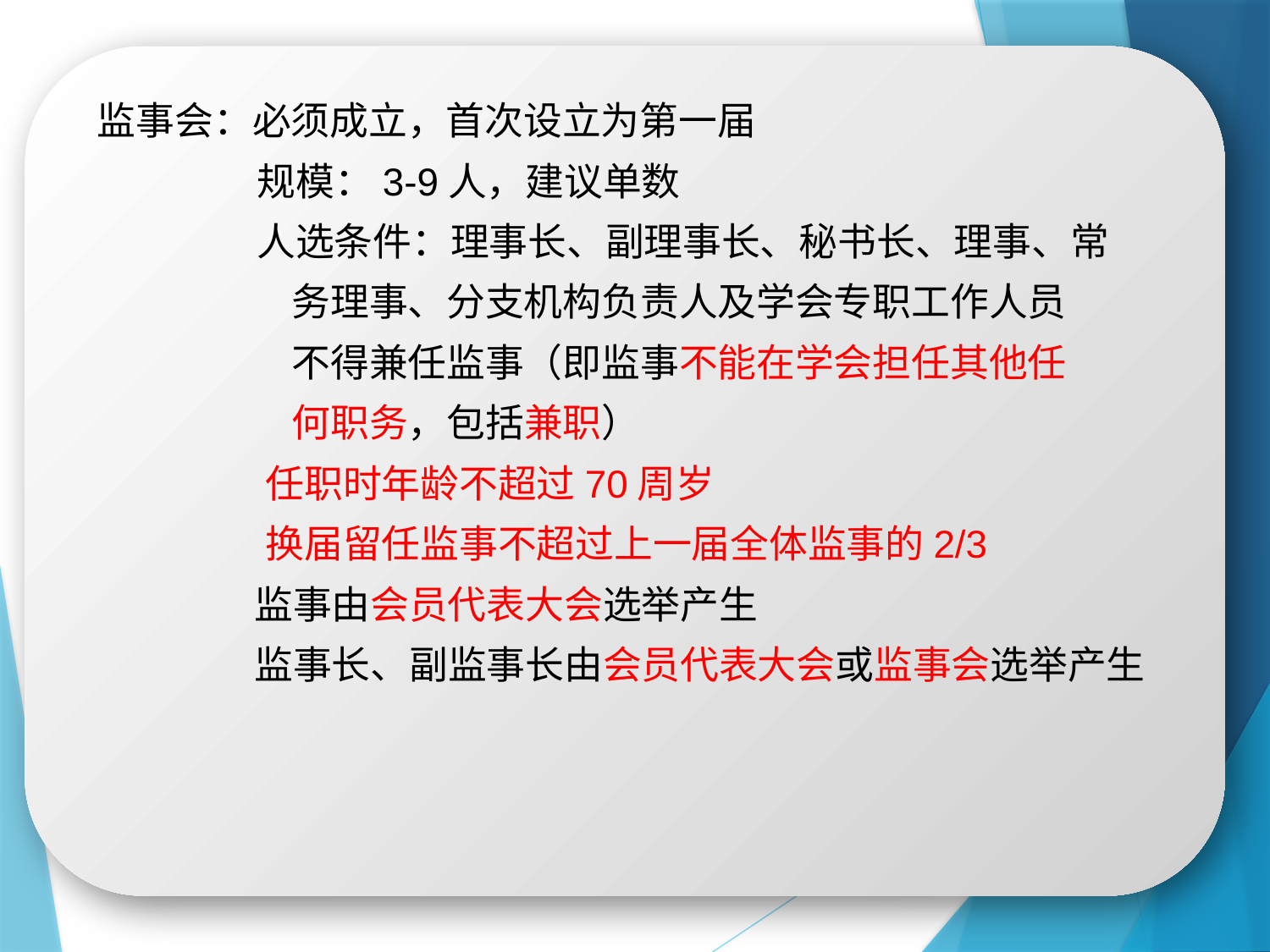

监事会：必须成立，首次设立为第一届
          规模：3-9人，建议单数
          人选条件：理事长、副理事长、秘书长、理事、常
              务理事、分支机构负责人及学会专职工作人员
              不得兼任监事（即监事不能在学会担任其他任
              何职务，包括兼职）
           任职时年龄不超过70周岁
           换届留任监事不超过上一届全体监事的2/3
                 监事由会员代表大会选举产生
                 监事长、副监事长由会员代表大会或监事会选举产生